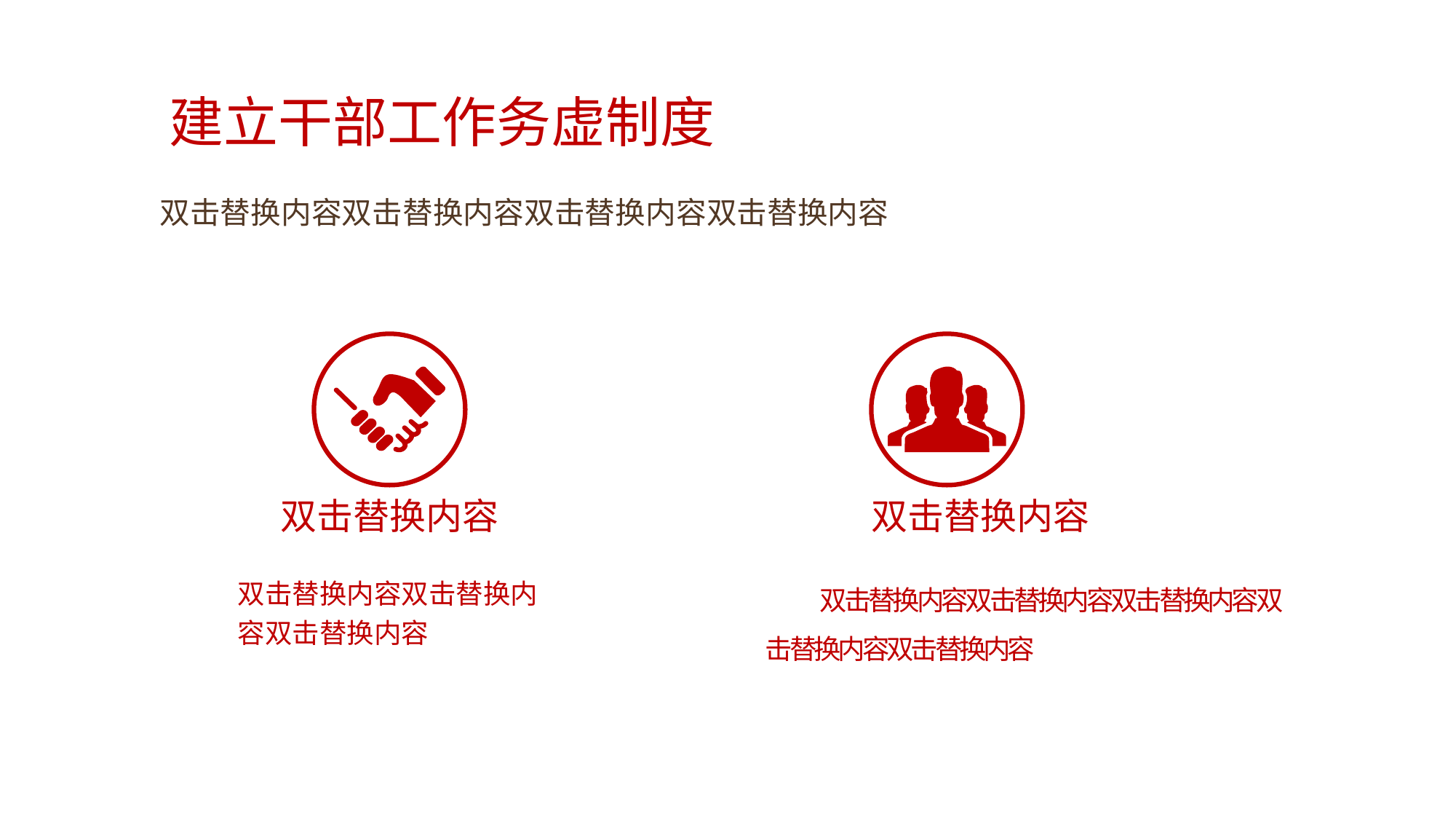

建立干部工作务虚制度
双击替换内容双击替换内容双击替换内容双击替换内容

双击替换内容
双击替换内容
双击替换内容双击替换内容双击替换内容双击替换内容双击替换内容

双击替换内容双击替换内容双击替换内容